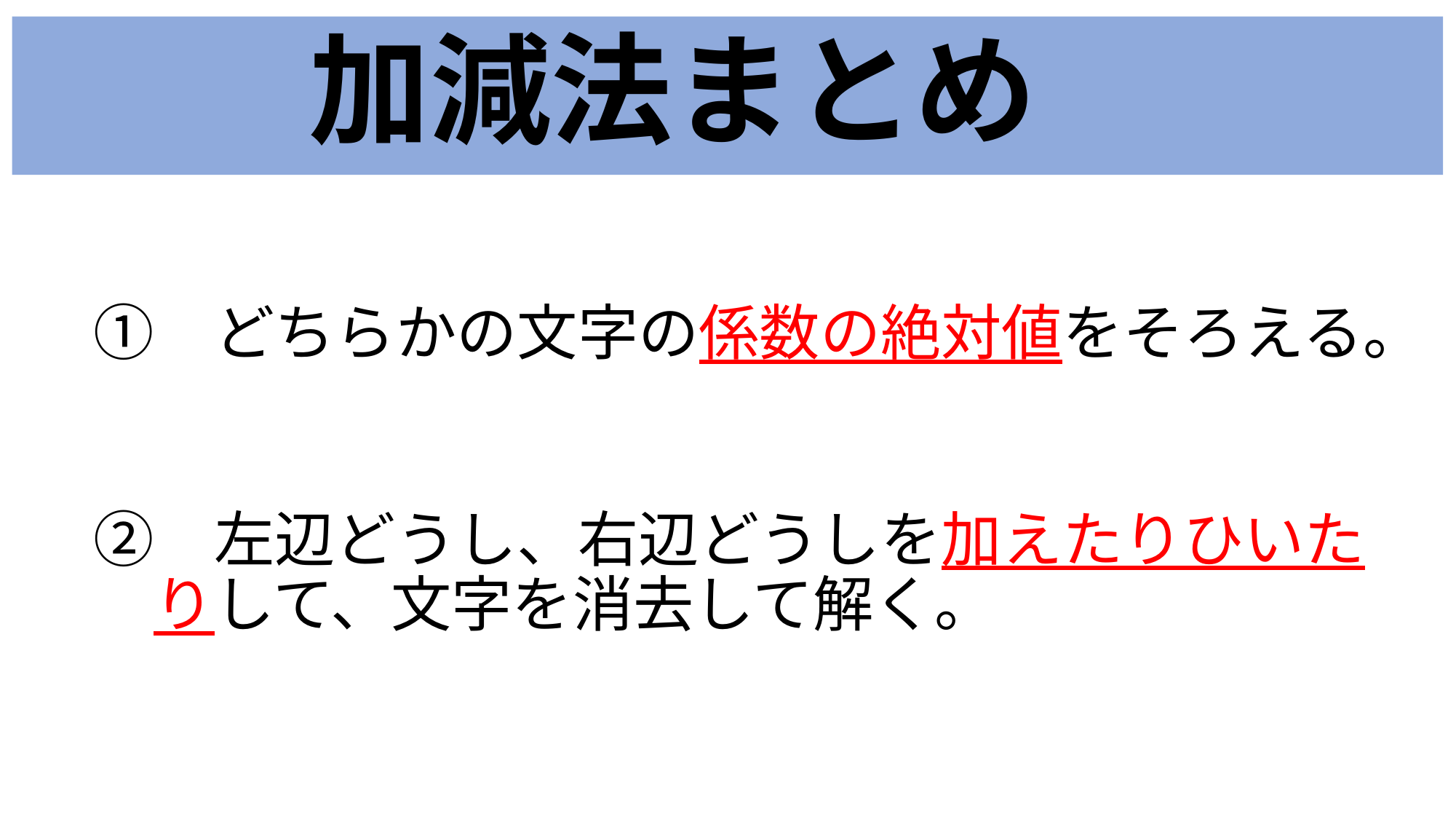

加減法まとめ
　①　どちらかの文字の係数の絶対値をそろえる。

　②　左辺どうし、右辺どうしを加えたりひいた
　　りして、文字を消去して解く。